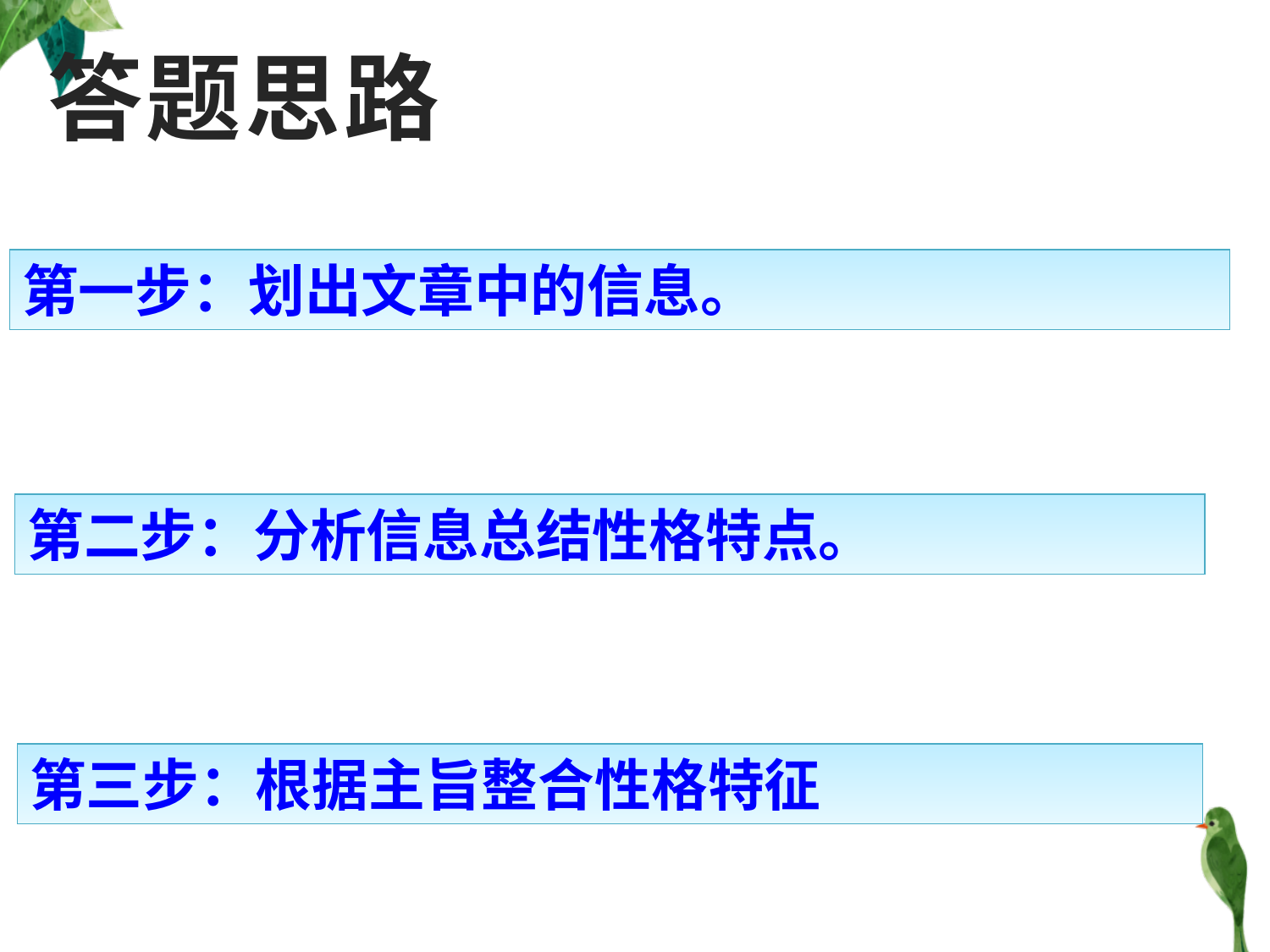

答题思路
第一步：划出文章中的信息。
第二步：分析信息总结性格特点。
第三步：根据主旨整合性格特征